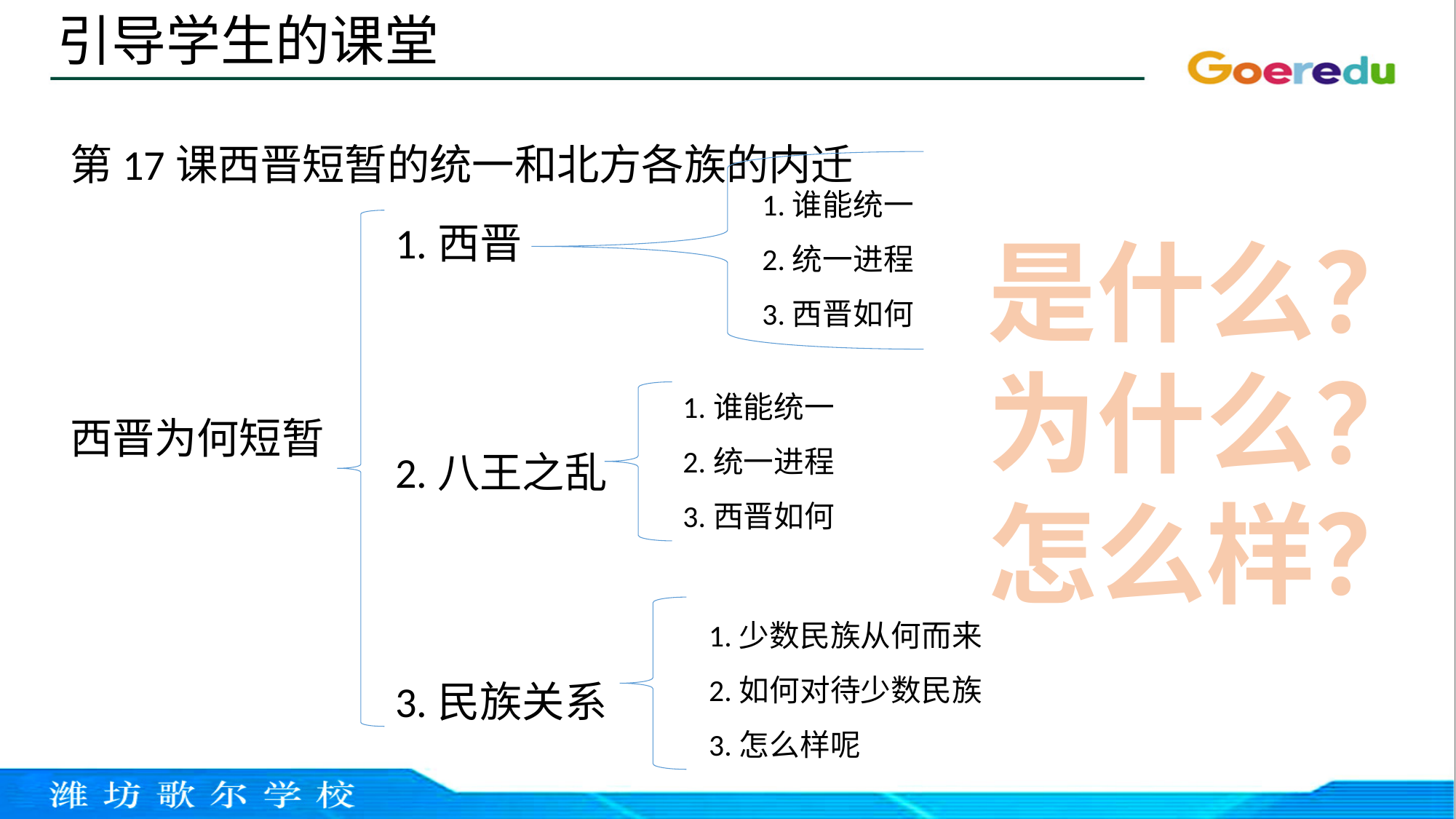

引导学生的课堂
第17课西晋短暂的统一和北方各族的内迁

西晋为何短暂

1.谁能统一
2.统一进程
3.西晋如何
1.西晋

2.八王之乱

3.民族关系

是什么？
为什么？
怎么样？
1.谁能统一
2.统一进程
3.西晋如何

1.少数民族从何而来
2.如何对待少数民族
3.怎么样呢